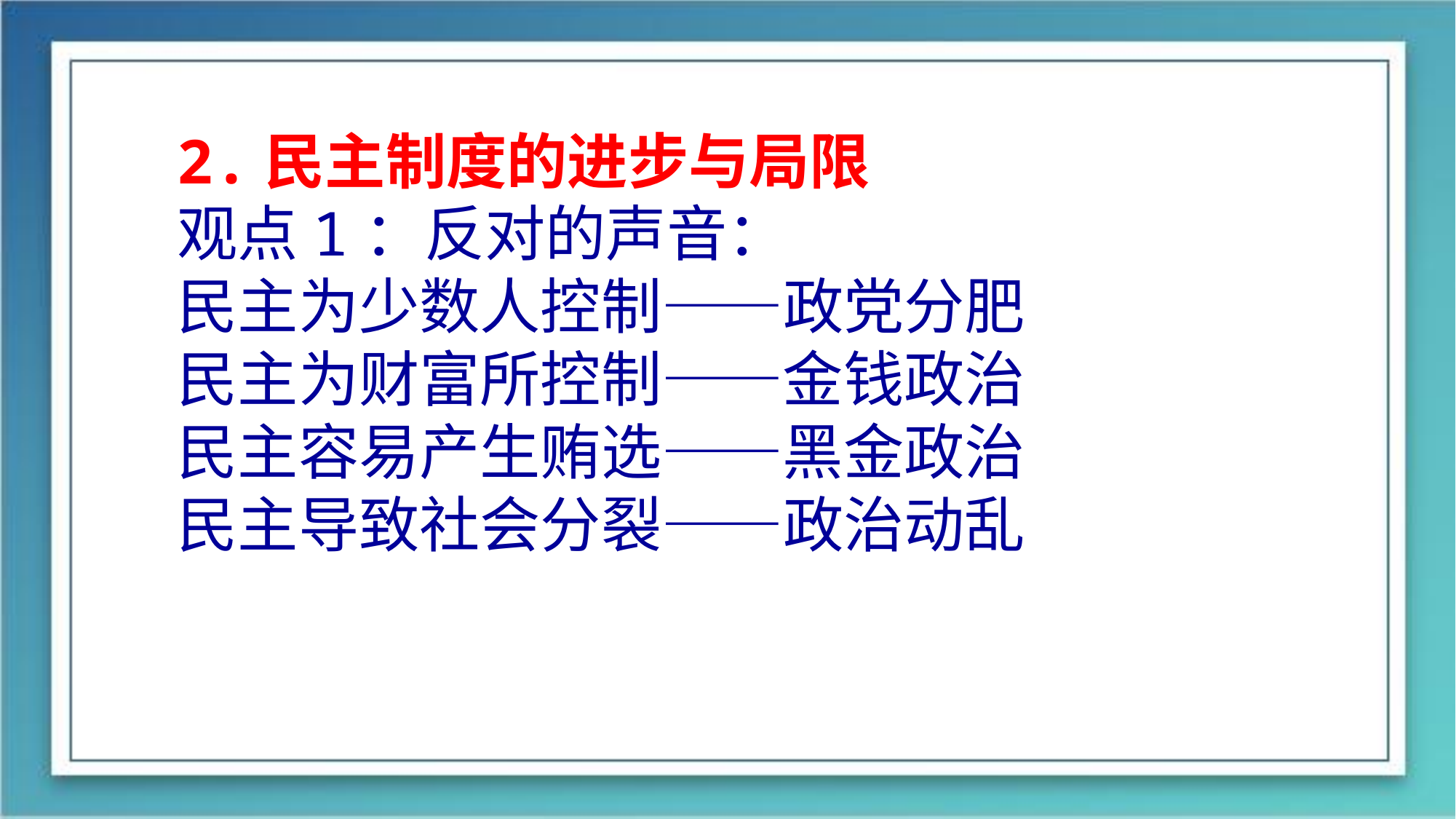

2.民主制度的进步与局限
观点1：反对的声音：
民主为少数人控制——政党分肥
民主为财富所控制——金钱政治
民主容易产生贿选——黑金政治
民主导致社会分裂——政治动乱